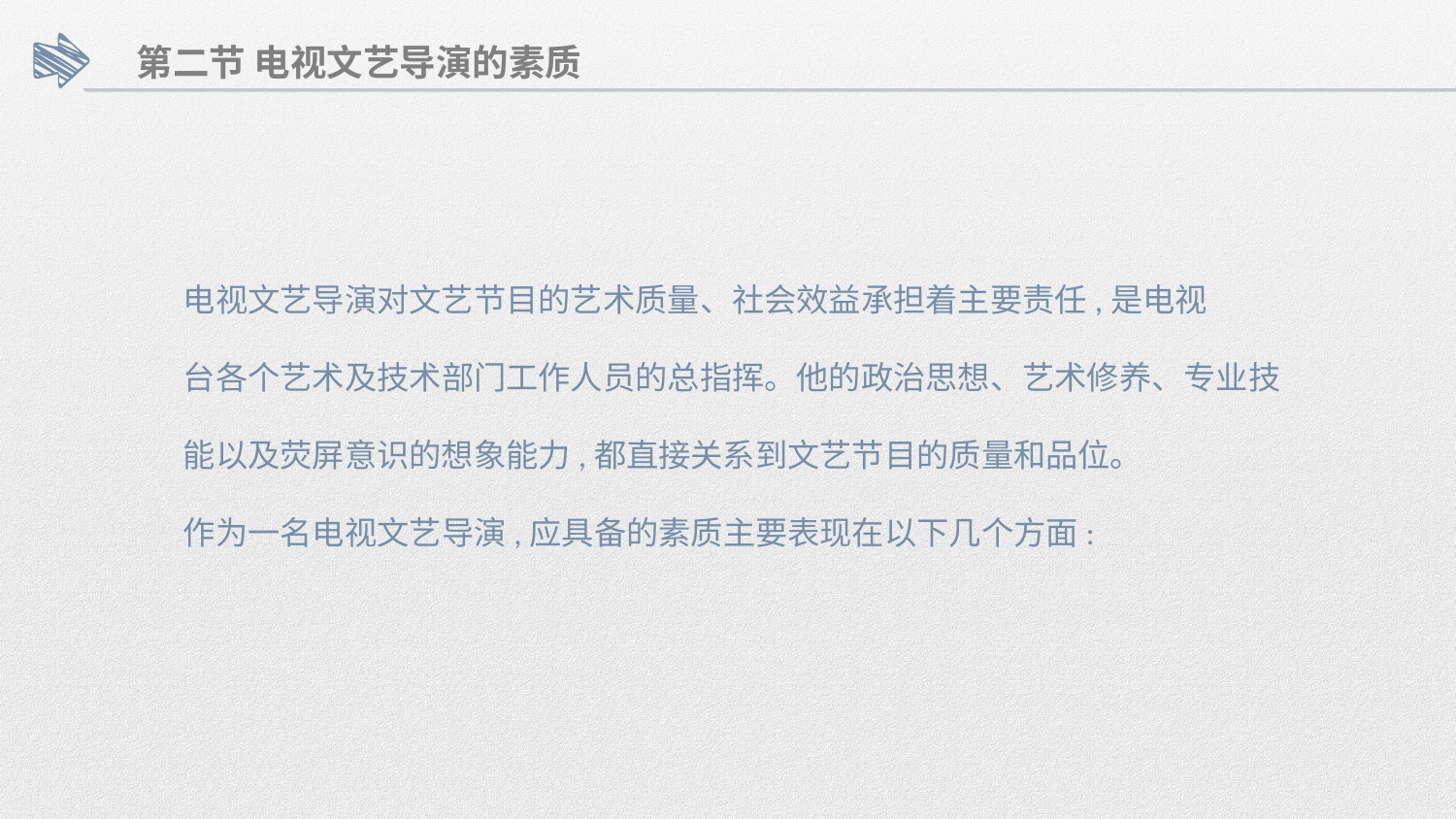

第二节 电视文艺导演的素质
电视文艺导演对文艺节目的艺术质量、社会效益承担着主要责任,是电视
台各个艺术及技术部门工作人员的总指挥。他的政治思想、艺术修养、专业技
能以及荧屏意识的想象能力,都直接关系到文艺节目的质量和品位。
作为一名电视文艺导演,应具备的素质主要表现在以下几个方面: